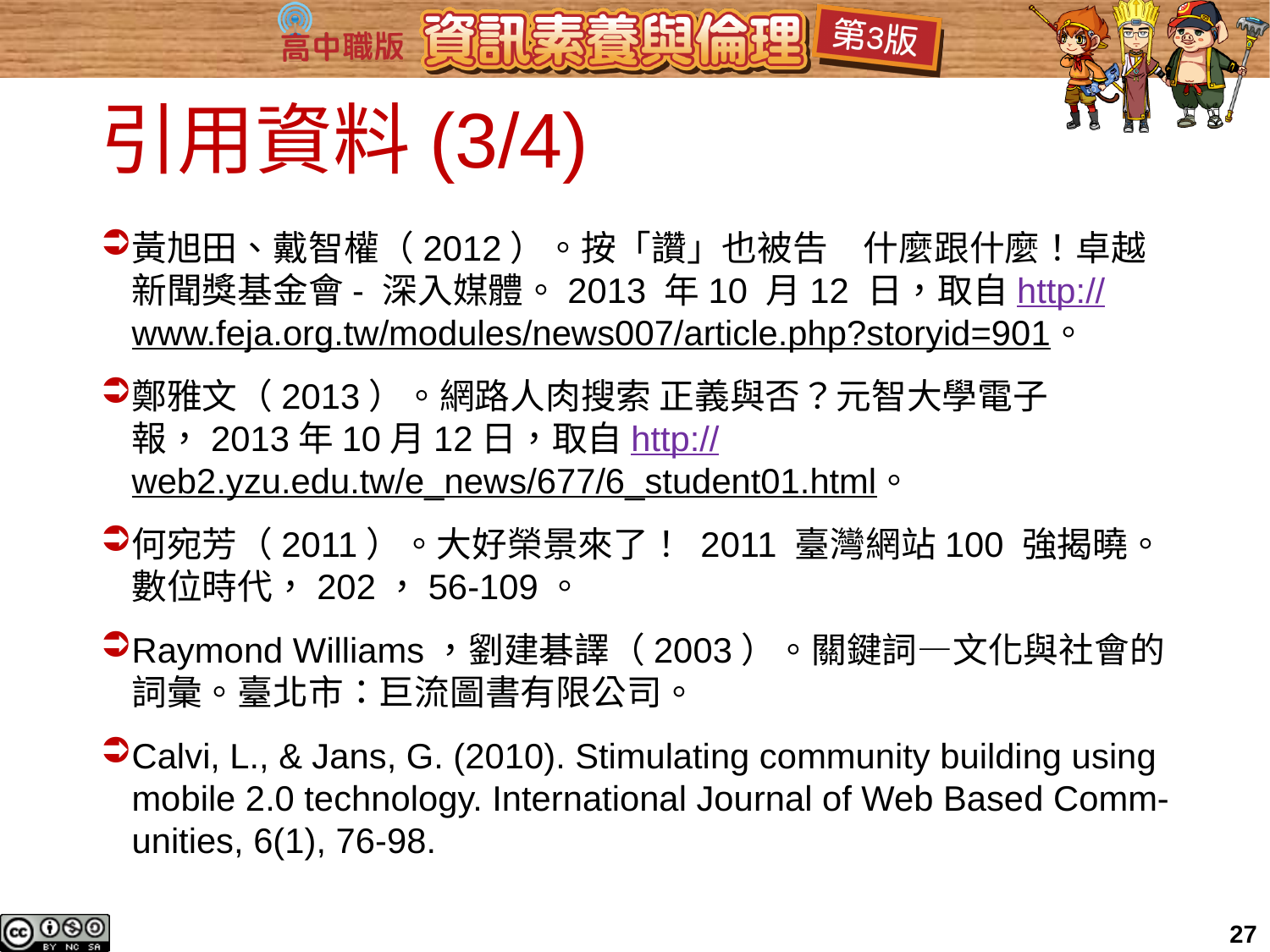

# 引用資料(3/4)
黃旭田、戴智權（2012）。按「讚」也被告　什麼跟什麼！卓越新聞獎基金會- 深入媒體。2013 年10 月12 日，取自http://www.feja.org.tw/modules/news007/article.php?storyid=901。
鄭雅文（2013）。網路人肉搜索 正義與否？元智大學電子報，2013年10月12日，取自http://web2.yzu.edu.tw/e_news/677/6_student01.html。
何宛芳（2011）。大好榮景來了！ 2011 臺灣網站100 強揭曉。數位時代，202，56-109。
Raymond Williams，劉建碁譯（2003）。關鍵詞―文化與社會的詞彙。臺北市：巨流圖書有限公司。
Calvi, L., & Jans, G. (2010). Stimulating community building using mobile 2.0 technology. International Journal of Web Based Comm-unities, 6(1), 76-98.

27